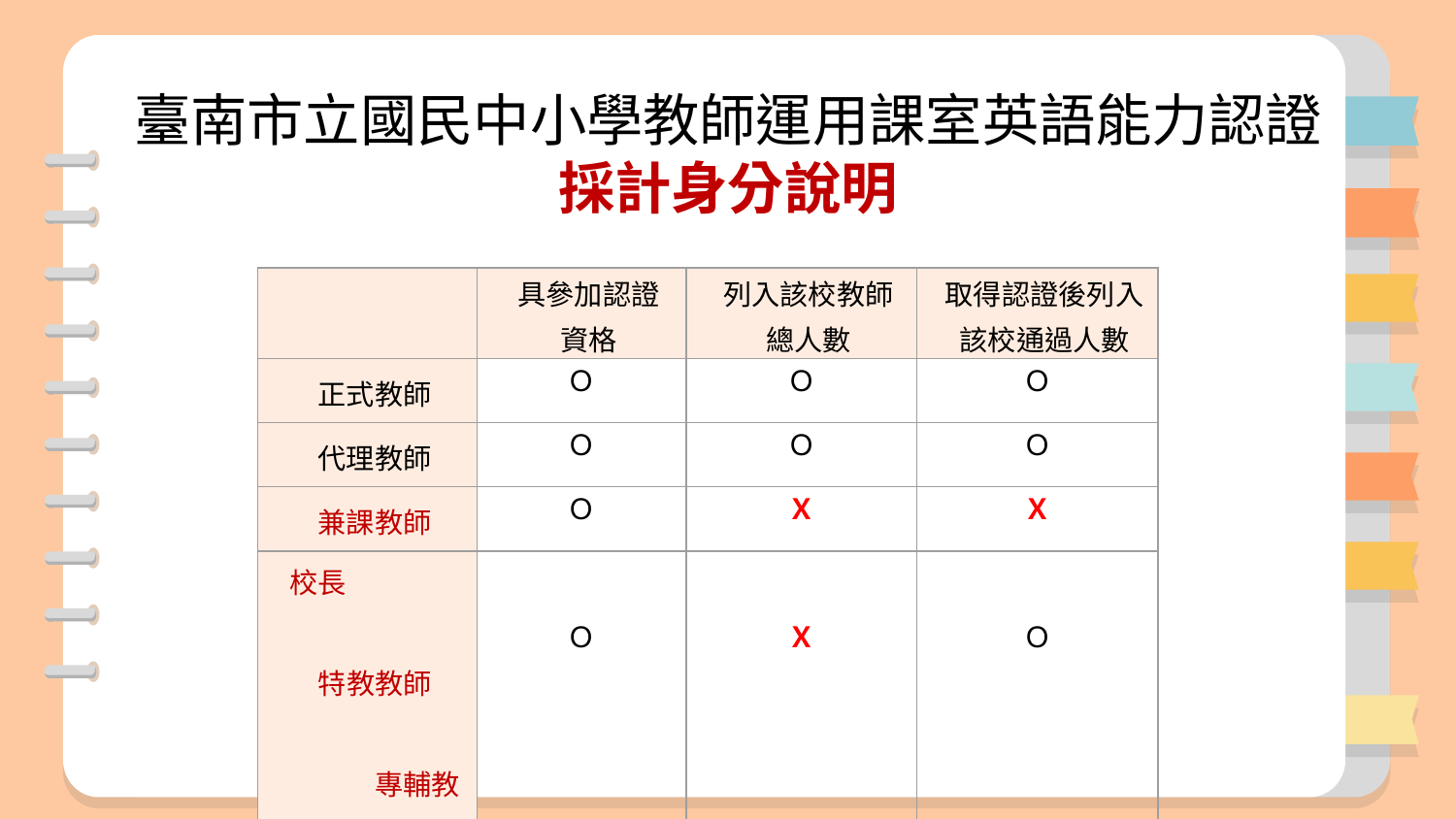

# 臺南市立國民中小學教師運用課室英語能力認證 採計身分說明
|  | 具參加認證 資格 | 列入該校教師 總人數 | 取得認證後列入該校通過人數 |
| --- | --- | --- | --- |
| 正式教師 | Ｏ | Ｏ | Ｏ |
| 代理教師 | Ｏ | Ｏ | Ｏ |
| 兼課教師 | Ｏ | Ｘ | Ｘ |
| 校長　　　　　　　　　　　特教教師　　　　　　　　　　專輔教師 | Ｏ | Ｘ | Ｏ |